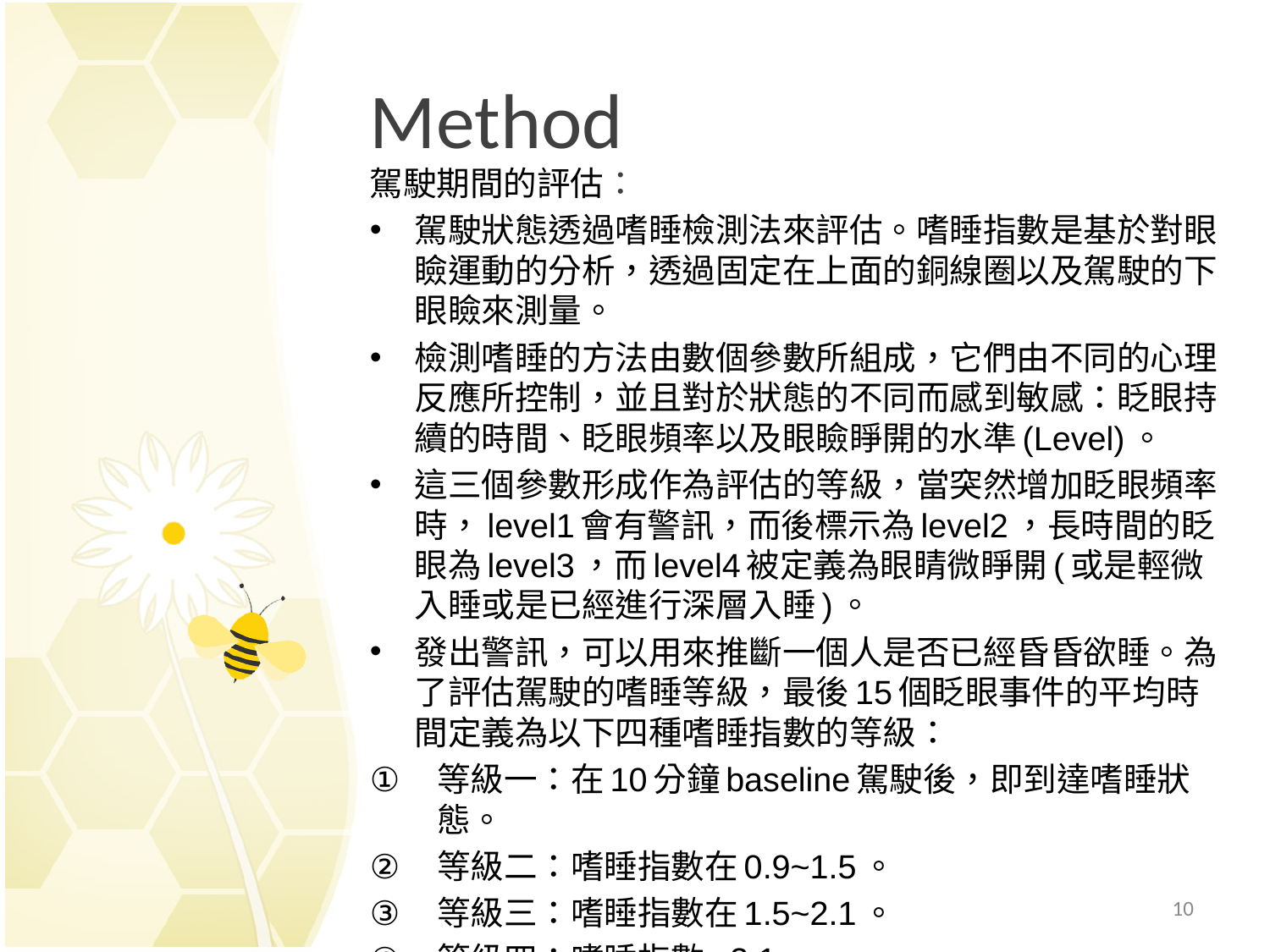

# Method
駕駛期間的評估：
駕駛狀態透過嗜睡檢測法來評估。嗜睡指數是基於對眼瞼運動的分析，透過固定在上面的銅線圈以及駕駛的下眼瞼來測量。
檢測嗜睡的方法由數個參數所組成，它們由不同的心理反應所控制，並且對於狀態的不同而感到敏感：眨眼持續的時間、眨眼頻率以及眼瞼睜開的水準(Level)。
這三個參數形成作為評估的等級，當突然增加眨眼頻率時，level1會有警訊，而後標示為level2，長時間的眨眼為level3，而level4被定義為眼睛微睜開(或是輕微入睡或是已經進行深層入睡)。
發出警訊，可以用來推斷一個人是否已經昏昏欲睡。為了評估駕駛的嗜睡等級，最後15個眨眼事件的平均時間定義為以下四種嗜睡指數的等級：
等級一：在10分鐘baseline駕駛後，即到達嗜睡狀態。
等級二：嗜睡指數在0.9~1.5。
等級三：嗜睡指數在1.5~2.1。
等級四：嗜睡指數>2.1。
10